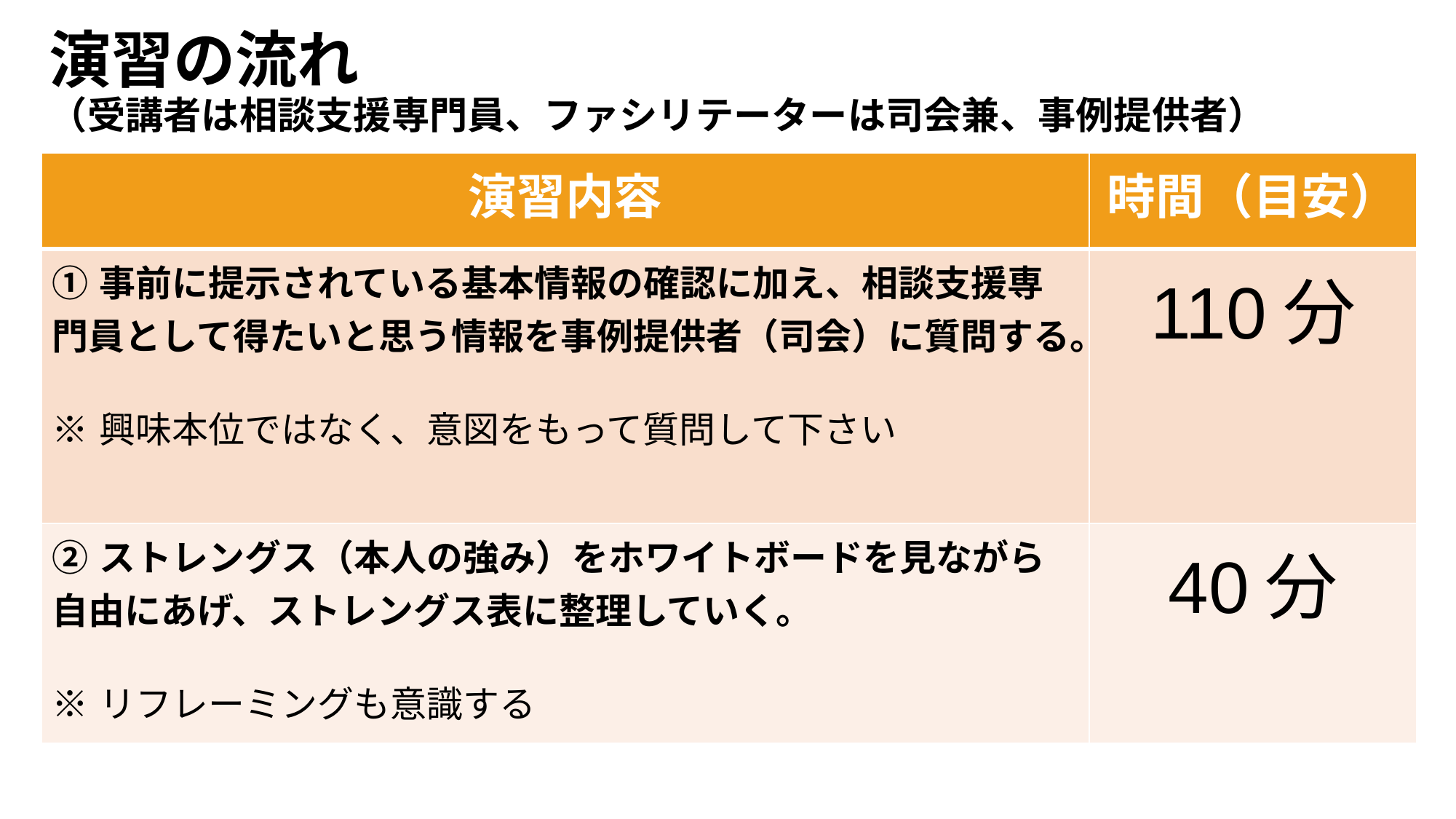

# 演習の流れ （受講者は相談支援専門員、ファシリテーターは司会兼、事例提供者）
| 演習内容 | 時間（目安） |
| --- | --- |
| ①事前に提示されている基本情報の確認に加え、相談支援専 門員として得たいと思う情報を事例提供者（司会）に質問する。 ※興味本位ではなく、意図をもって質問して下さい | 110分 |
| ②ストレングス（本人の強み）をホワイトボードを見ながら自由にあげ、ストレングス表に整理していく。 ※リフレーミングも意識する | 40分 |